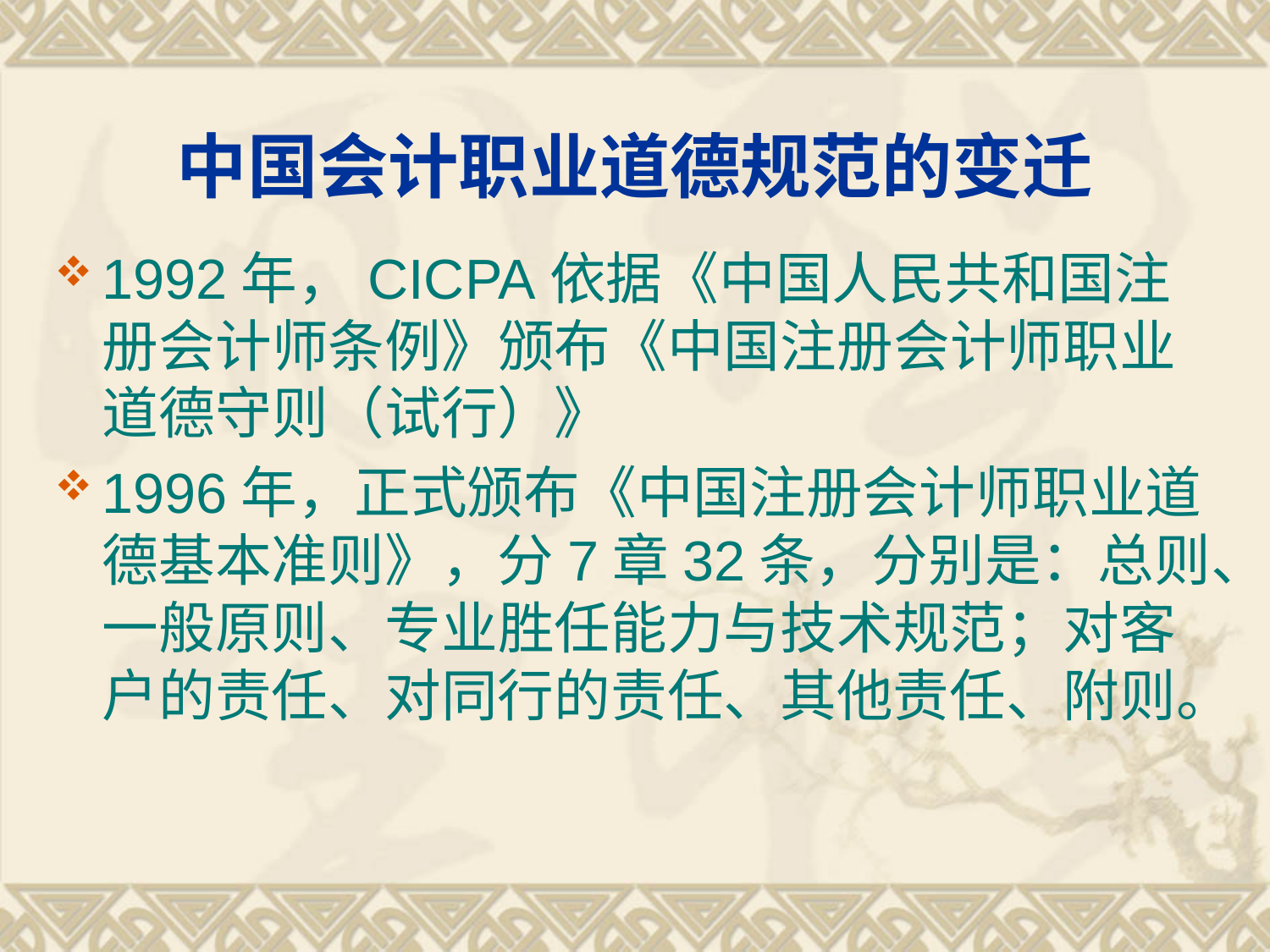

# 中国会计职业道德规范的变迁
1992年，CICPA依据《中国人民共和国注册会计师条例》颁布《中国注册会计师职业道德守则（试行）》
1996年，正式颁布《中国注册会计师职业道德基本准则》，分7章32条，分别是：总则、一般原则、专业胜任能力与技术规范；对客户的责任、对同行的责任、其他责任、附则。